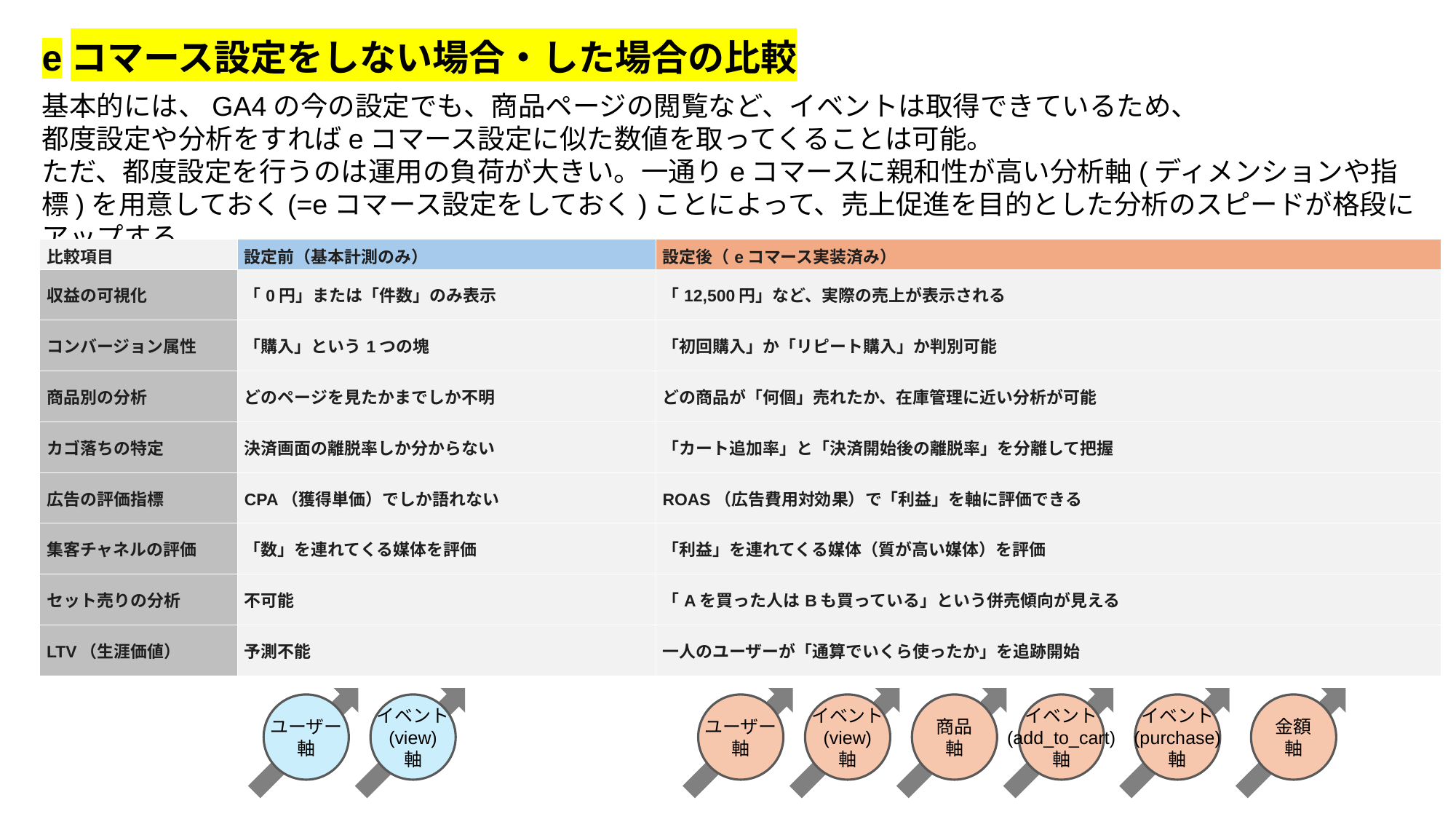

eコマース設定をしない場合・した場合の比較
基本的には、GA4の今の設定でも、商品ページの閲覧など、イベントは取得できているため、
都度設定や分析をすればeコマース設定に似た数値を取ってくることは可能。
ただ、都度設定を行うのは運用の負荷が大きい。一通りeコマースに親和性が高い分析軸(ディメンションや指標)を用意しておく(=eコマース設定をしておく)ことによって、売上促進を目的とした分析のスピードが格段にアップする。
| 比較項目 | 設定前（基本計測のみ） | 設定後（eコマース実装済み） |
| --- | --- | --- |
| 収益の可視化 | 「0円」または「件数」のみ表示 | 「12,500円」など、実際の売上が表示される |
| コンバージョン属性 | 「購入」という1つの塊 | 「初回購入」か「リピート購入」か判別可能 |
| 商品別の分析 | どのページを見たかまでしか不明 | どの商品が「何個」売れたか、在庫管理に近い分析が可能 |
| カゴ落ちの特定 | 決済画面の離脱率しか分からない | 「カート追加率」と「決済開始後の離脱率」を分離して把握 |
| 広告の評価指標 | CPA（獲得単価）でしか語れない | ROAS（広告費用対効果）で「利益」を軸に評価できる |
| 集客チャネルの評価 | 「数」を連れてくる媒体を評価 | 「利益」を連れてくる媒体（質が高い媒体）を評価 |
| セット売りの分析 | 不可能 | 「Aを買った人はBも買っている」という併売傾向が見える |
| LTV（生涯価値） | 予測不能 | 一人のユーザーが「通算でいくら使ったか」を追跡開始 |
ユーザー
軸
イベント
(view)
軸
ユーザー
軸
イベント
(view)
軸
商品
軸
イベント
(add_to_cart)
軸
イベント
(purchase)
軸
金額
軸